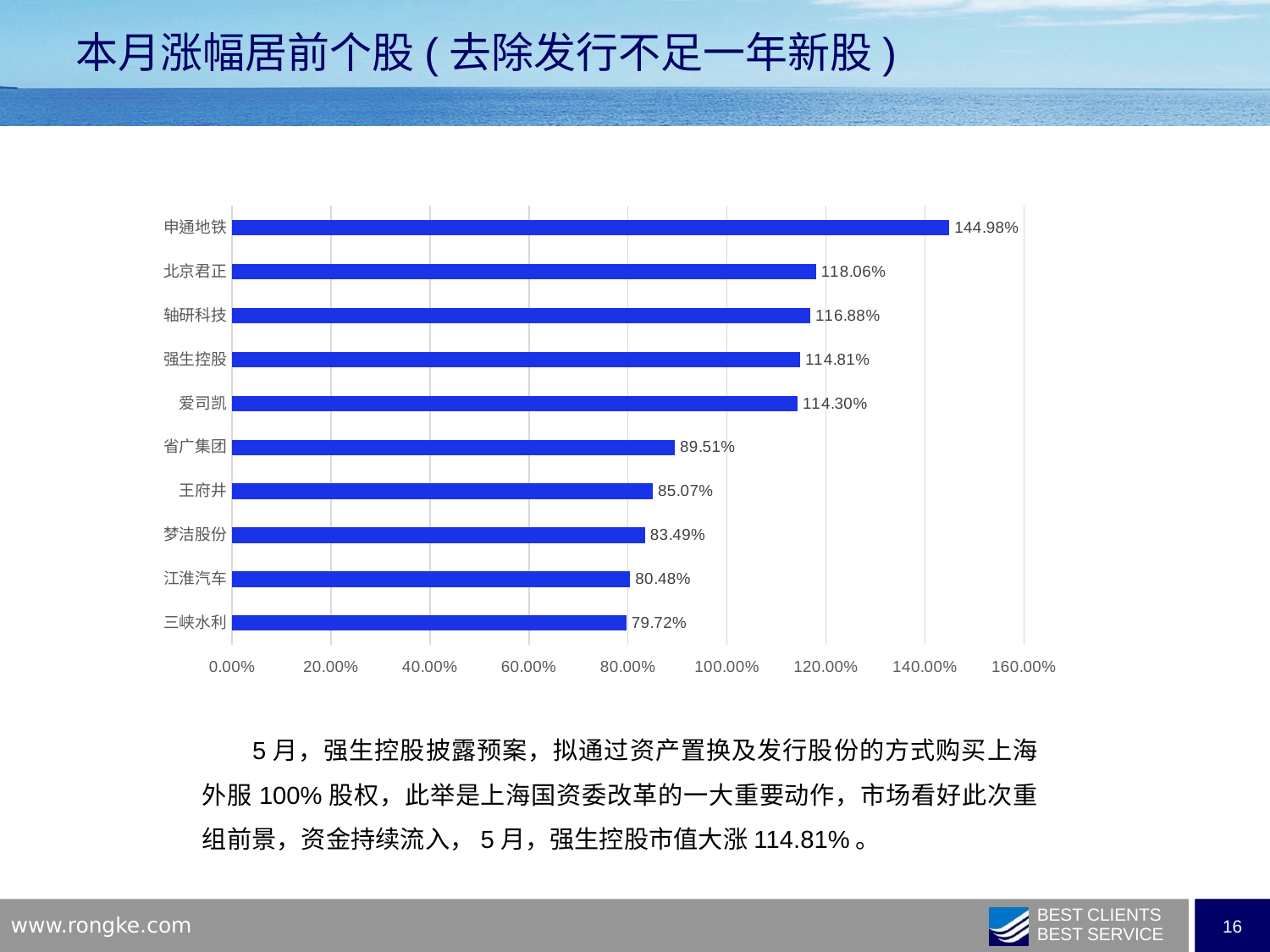

本月涨幅居前个股(去除发行不足一年新股)

### Chart

| Category |  |
|---|---|
| 申通地铁 | 1.4497658009207601 |
| 北京君正 | 1.1806118016413412 |
| 轴研科技 | 1.1687655360848042 |
| 强生控股 | 1.1481474040048116 |
| 爱司凯 | 1.1430084745762712 |
| 省广集团 | 0.8950607958341101 |
| 王府井 | 0.8506548823869513 |
| 梦洁股份 | 0.8348810382558569 |
| 江淮汽车 | 0.804780507615922 |
| 三峡水利 | 0.7971864196545351 |

### Chart

| Category |
|---|
5月，强生控股披露预案，拟通过资产置换及发行股份的方式购买上海外服100%股权，此举是上海国资委改革的一大重要动作，市场看好此次重组前景，资金持续流入，5月，强生控股市值大涨114.81%。